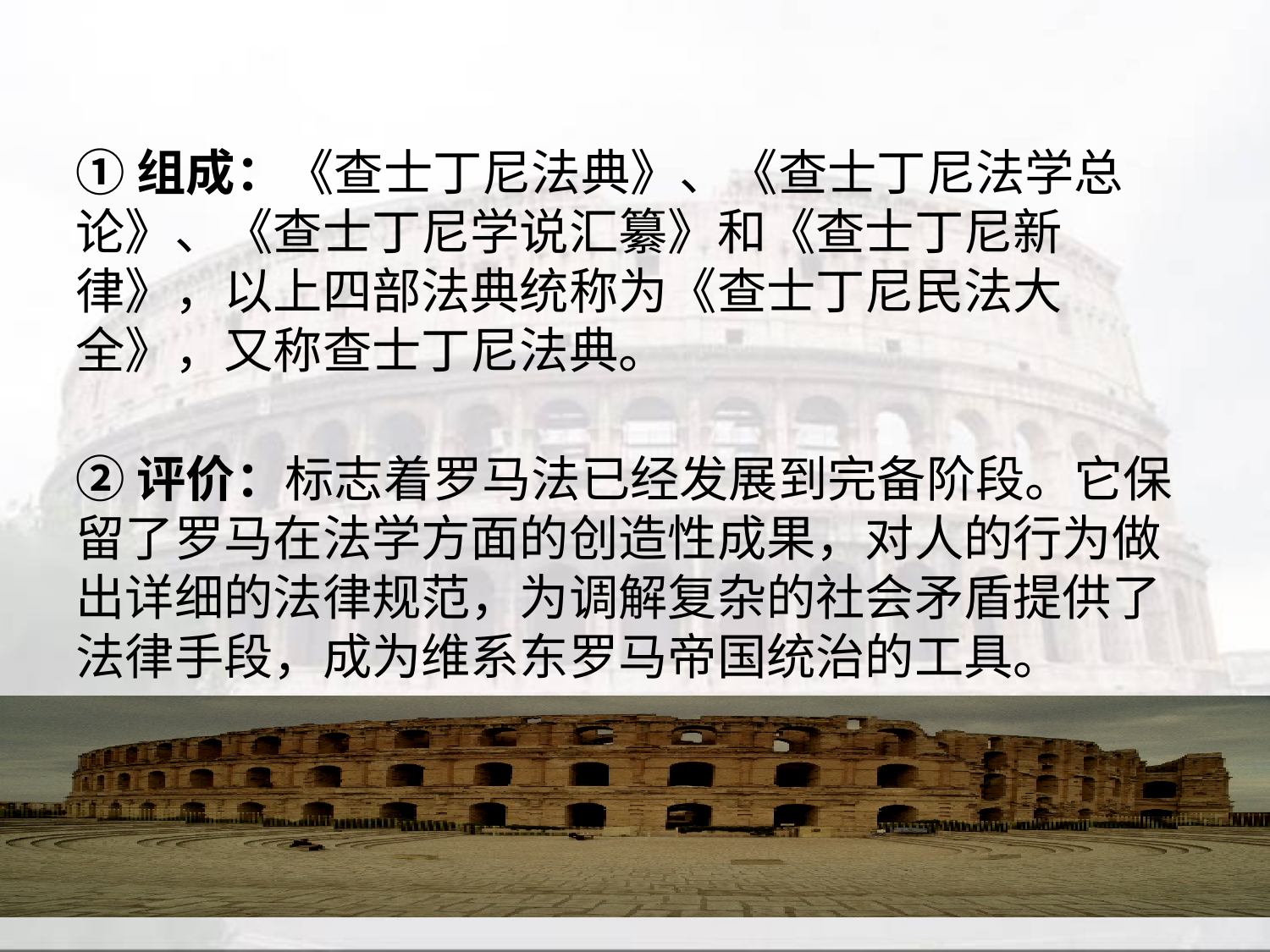

①组成：《查士丁尼法典》、《查士丁尼法学总论》、《查士丁尼学说汇纂》和《查士丁尼新律》，以上四部法典统称为《查士丁尼民法大全》，又称查士丁尼法典。

②评价：标志着罗马法已经发展到完备阶段。它保留了罗马在法学方面的创造性成果，对人的行为做出详细的法律规范，为调解复杂的社会矛盾提供了法律手段，成为维系东罗马帝国统治的工具。